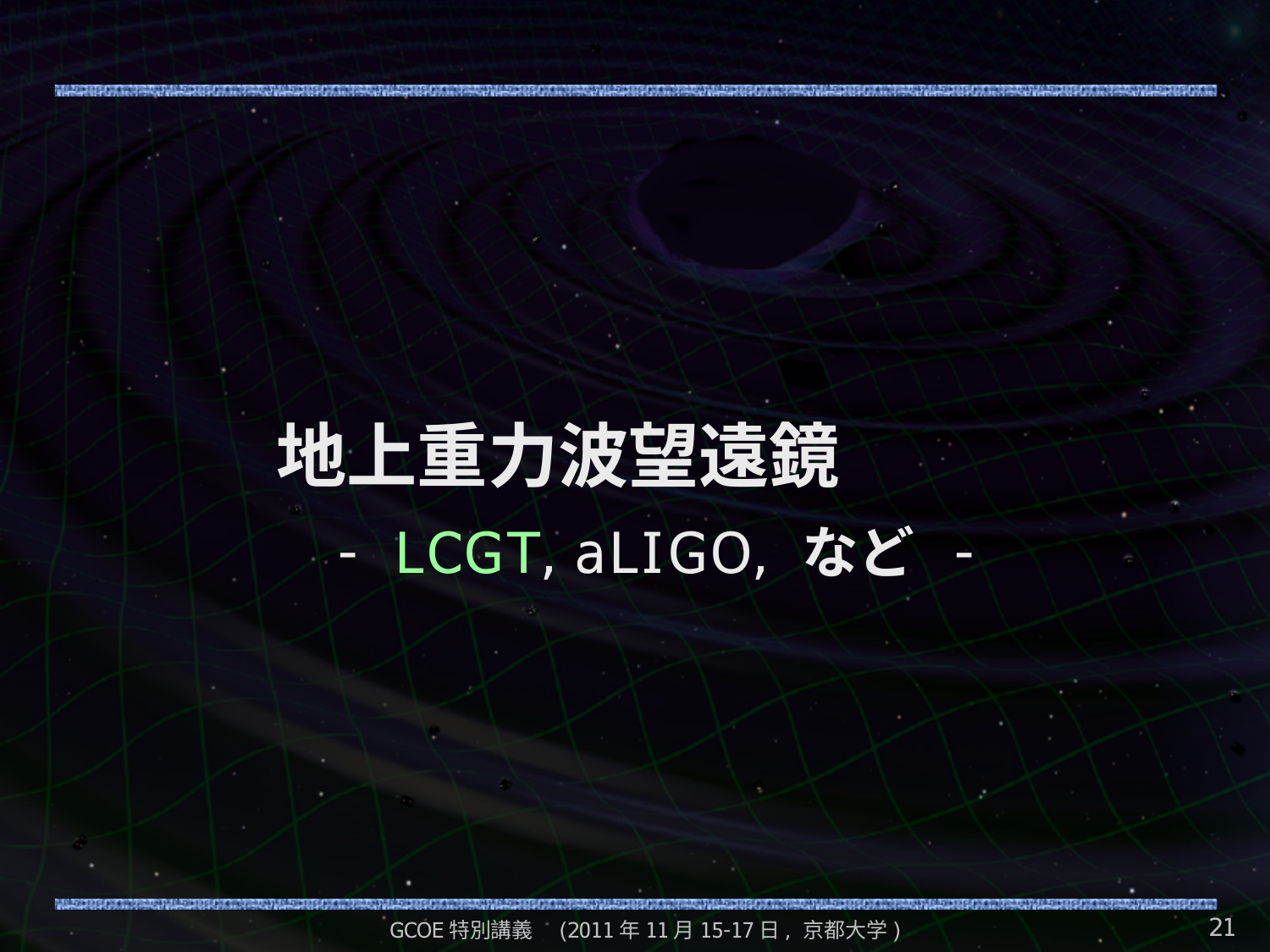

#

              地上重力波望遠鏡
              -  LCGT, aLIGO, など  -
21
GCOE特別講義　(2011年11月15-17日, 京都大学)